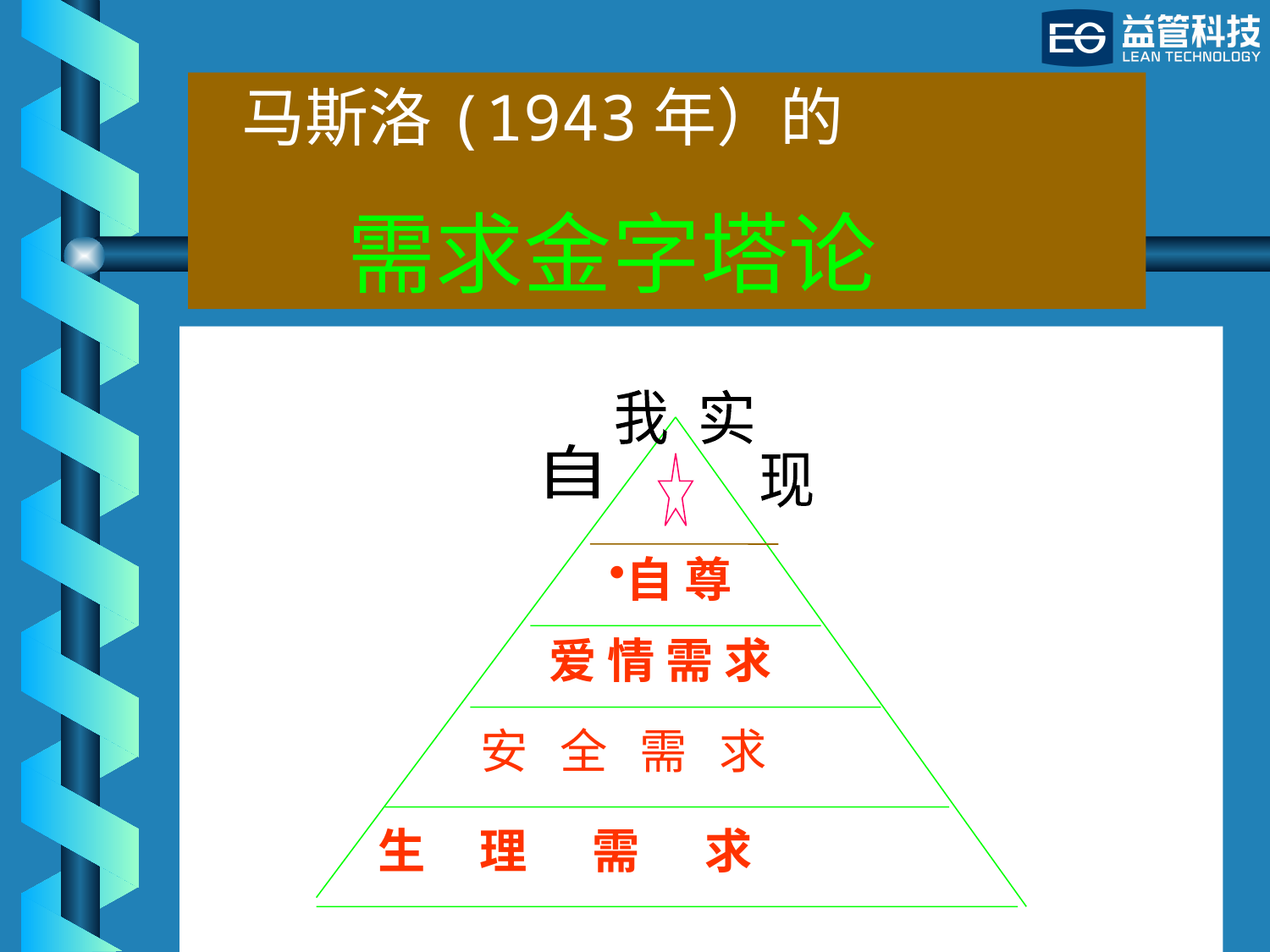

马斯洛(1943年）的
             需求金字塔论

我
实

自

现

自 尊

爱 情 需 求

安   全   需   求

生     理      需      求